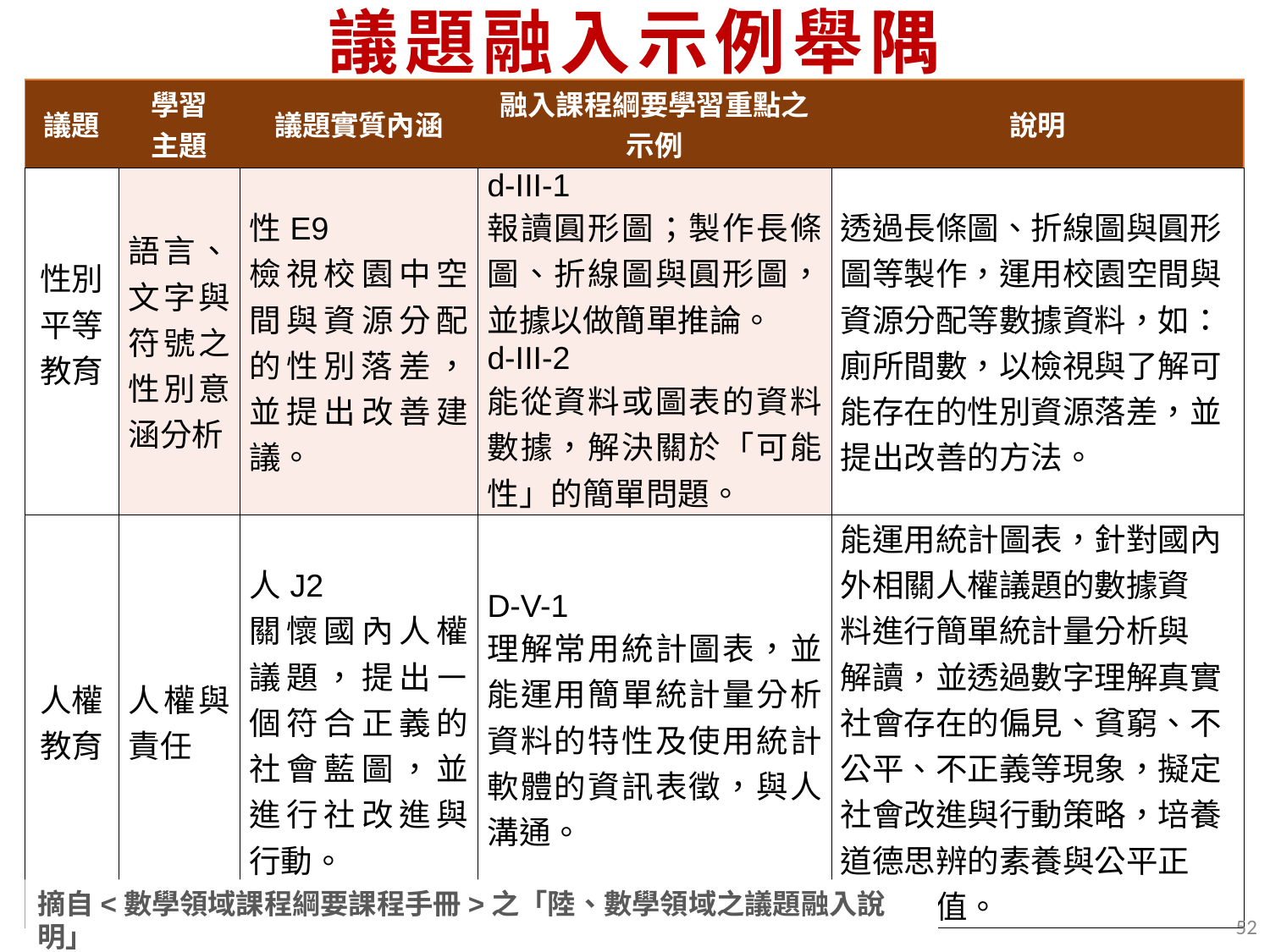

# 議題融入示例舉隅
| 議題 | 學習 主題 | 議題實質內涵 | 融入課程綱要學習重點之示例 | 說明 |
| --- | --- | --- | --- | --- |
| 性別平等教育 | 語言、文字與符號之性別意涵分析 | 性E9 檢視校園中空間與資源分配的性別落差，並提出改善建議。 | d-III-1 報讀圓形圖；製作⾧條圖、折線圖與圓形圖，並據以做簡單推論。 d-III-2 能從資料或圖表的資料數據，解決關於「可能性」的簡單問題。 | 透過⾧條圖、折線圖與圓形 圖等製作，運用校園空間與 資源分配等數據資料，如： 廁所間數，以檢視與了解可 能存在的性別資源落差，並 提出改善的方法。 |
| 人權教育 | 人權與責任 | 人J2 關懷國內人權議題，提出㇐個符合正義的社會藍圖，並進行社改進與行動。 | D-V-1 理解常用統計圖表，並能運用簡單統計量分析資料的特性及使用統計軟體的資訊表徵，與人溝通。 | 能運用統計圖表，針對國內 外相關人權議題的數據資 料進行簡單統計量分析與 解讀，並透過數字理解真實 社會存在的偏見、貧窮、不 公平、不正義等現象，擬定 社會改進與行動策略，培養 道德思辨的素養與公平正 義的價值。 |
摘自<數學領域課程綱要課程手冊>之「陸、數學領域之議題融入說明」
52